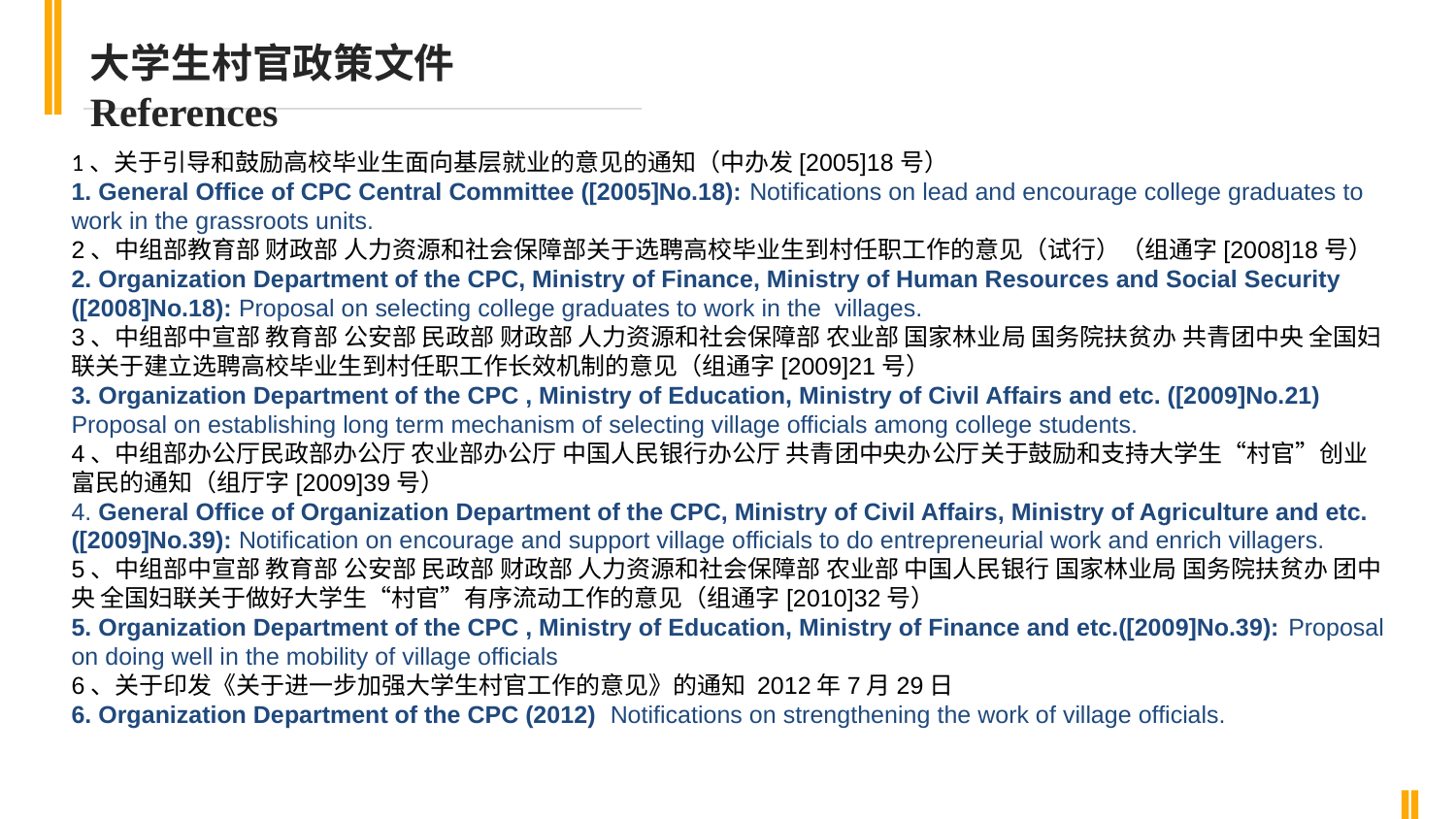

大学生村官政策文件
References
1、关于引导和鼓励高校毕业生面向基层就业的意见的通知（中办发[2005]18号）
1. General Office of CPC Central Committee ([2005]No.18): Notifications on lead and encourage college graduates to work in the grassroots units.
2、中组部教育部 财政部 人力资源和社会保障部关于选聘高校毕业生到村任职工作的意见（试行）（组通字[2008]18号）
2. Organization Department of the CPC, Ministry of Finance, Ministry of Human Resources and Social Security ([2008]No.18): Proposal on selecting college graduates to work in the  villages.
3、中组部中宣部 教育部 公安部 民政部 财政部 人力资源和社会保障部 农业部 国家林业局 国务院扶贫办 共青团中央 全国妇联关于建立选聘高校毕业生到村任职工作长效机制的意见（组通字[2009]21号）
3. Organization Department of the CPC , Ministry of Education, Ministry of Civil Affairs and etc. ([2009]No.21) Proposal on establishing long term mechanism of selecting village officials among college students.
4、中组部办公厅民政部办公厅 农业部办公厅 中国人民银行办公厅 共青团中央办公厅关于鼓励和支持大学生“村官”创业富民的通知（组厅字[2009]39号）
4. General Office of Organization Department of the CPC, Ministry of Civil Affairs, Ministry of Agriculture and etc.([2009]No.39): Notification on encourage and support village officials to do entrepreneurial work and enrich villagers.
5、中组部中宣部 教育部 公安部 民政部 财政部 人力资源和社会保障部 农业部 中国人民银行 国家林业局 国务院扶贫办 团中央 全国妇联关于做好大学生“村官”有序流动工作的意见（组通字[2010]32号）
5. Organization Department of the CPC , Ministry of Education, Ministry of Finance and etc.([2009]No.39): Proposal on doing well in the mobility of village officials
6、关于印发《关于进一步加强大学生村官工作的意见》的通知 2012年7月29日
6. Organization Department of the CPC (2012)  Notifications on strengthening the work of village officials.